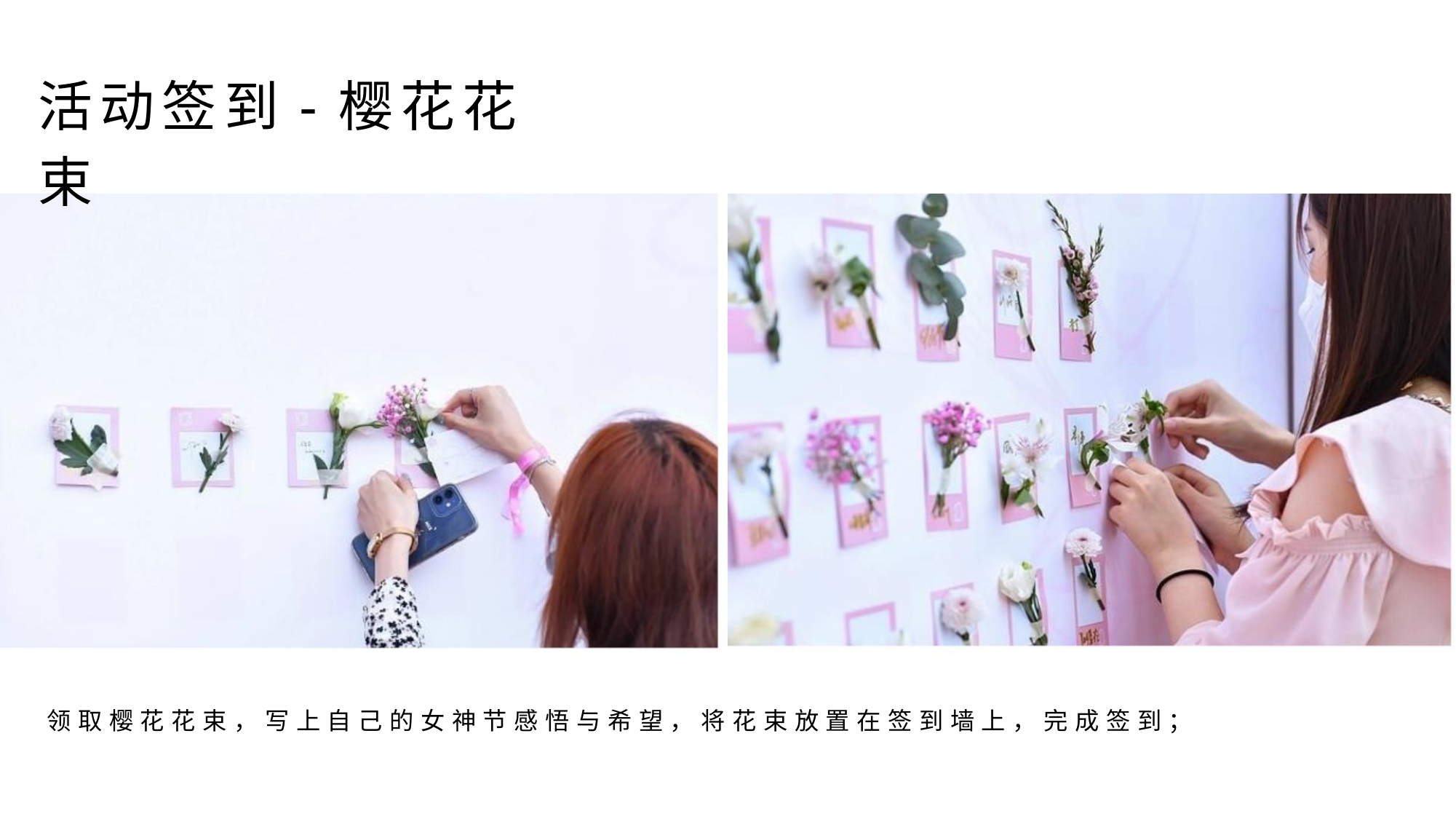

活动签到-樱花花束
领 取 樱 花 花 束 ， 写 上 自 己 的 女 神 节 感 悟 与 希 望 ， 将 花 束 放 置 在 签 到 墙 上 ， 完 成 签 到 ；